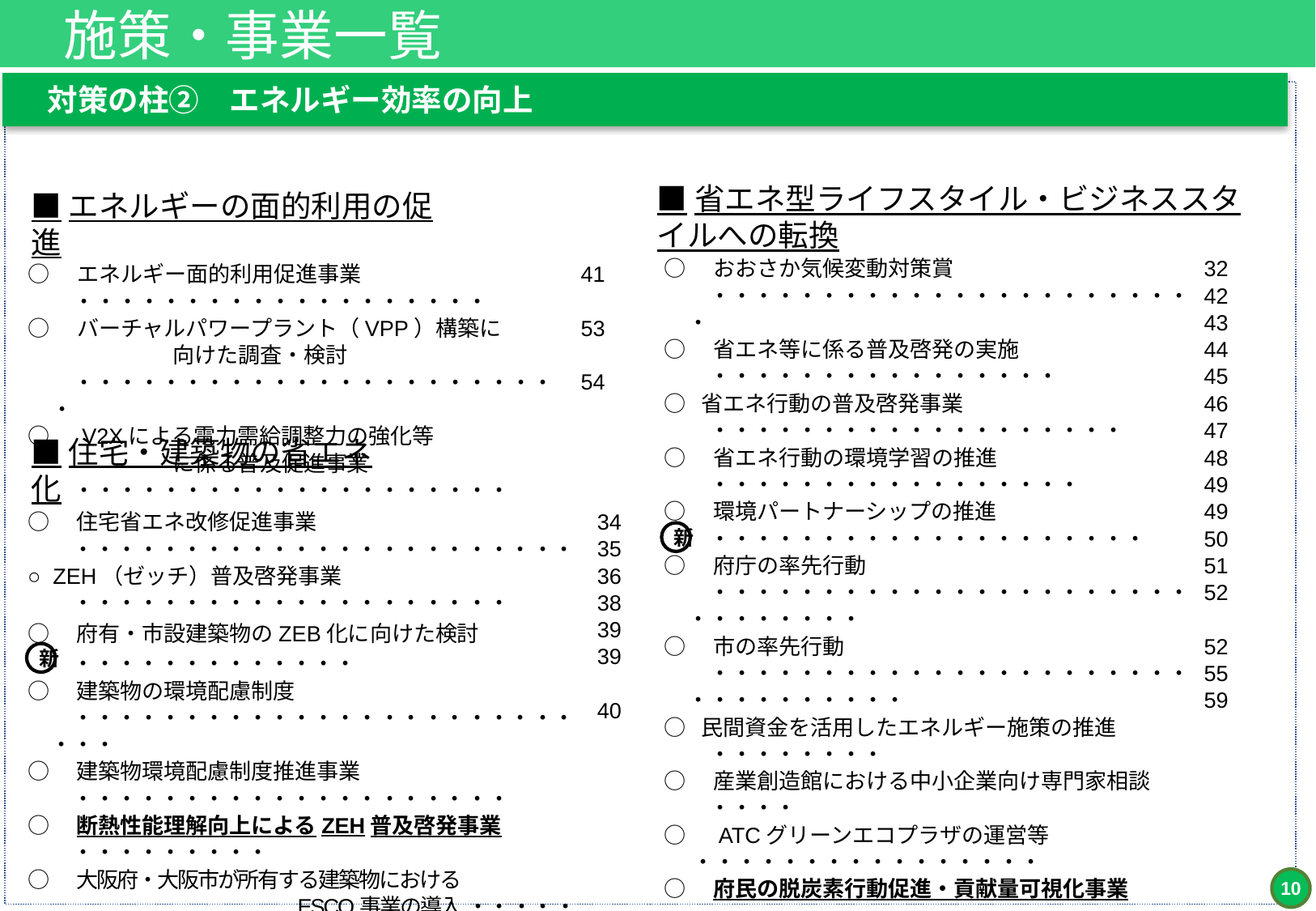

施策・事業一覧
　対策の柱②　エネルギー効率の向上

■省エネ型ライフスタイル・ビジネススタイルへの転換
32
42
43
44
45
46
47
48
49
49
50
51
52

52
55
59
○　おおさか気候変動対策賞　・・・・・・・・・・・・・・・・・・・・・・・
○　省エネ等に係る普及啓発の実施　　・・・・・・・・・・・・・・・・
○  省エネ行動の普及啓発事業　　・・・・・・・・・・・・・・・・・・・
○　省エネ行動の環境学習の推進　　・・・・・・・・・・・・・・・・・
○　環境パートナーシップの推進　　・・・・・・・・・・・・・・・・・・・・
○　府庁の率先行動　・・・・・・・・・・・・・・・・・・・・・・・・・・・・・・
○　市の率先行動　・・・・・・・・・・・・・・・・・・・・・・・・・・・・・・・・
○  民間資金を活用したエネルギー施策の推進　　・・・・・・・・
○　産業創造館における中小企業向け専門家相談　　・・・・
○　ATCグリーンエコプラザの運営等　　 ・・・・・・・・・・・・・・・・
○　府民の脱炭素行動促進・貢献量可視化事業　　・・・・・
○　脱炭素化に向けた消費行動促進事業　・・・・・・・・・・・・
○　脱炭素経営宣言促進事業 ・・・・・・・・・・・・・・・・・・・・・・・
○　環境配慮消費行動促進に向けた
　　　　　　　脱炭素ポイント付与制度促進事業　・・・・・・・・・
○  燃料電池自動車を活用した環境教育の推進・・・・・・・・
○　クレジットを活用した事業者による脱炭素経営促進事業　・・・

■エネルギーの面的利用の促進
41

53

54
○　エネルギー面的利用促進事業　　・・・・・・・・・・・・・・・・・・・
○　バーチャルパワープラント（VPP）構築に		向けた調査・検討　・・・・・・・・・・・・・・・・・・・・・・・
○　V2Xによる電力需給調整力の強化等
		に係る普及促進事業　・・・・・・・・・・・・・・・・・・・・
■住宅・建築物の省エネ化
34
35
36
38
39
39

40
○　住宅省エネ改修促進事業　　・・・・・・・・・・・・・・・・・・・・・・・
○  ZEH（ゼッチ）普及啓発事業　　・・・・・・・・・・・・・・・・・・・・
○　府有・市設建築物のZEB化に向けた検討　・・・・・・・・・・・・・
○　建築物の環境配慮制度　・・・・・・・・・・・・・・・・・・・・・・・・・・
○　建築物環境配慮制度推進事業　・・・・・・・・・・・・・・・・・・・・
○　断熱性能理解向上によるZEH普及啓発事業　・・・・・・・・・
○　大阪府・大阪市が所有する建築物における
                                                             ESCO事業の導入 ・・・・・

新
新
10